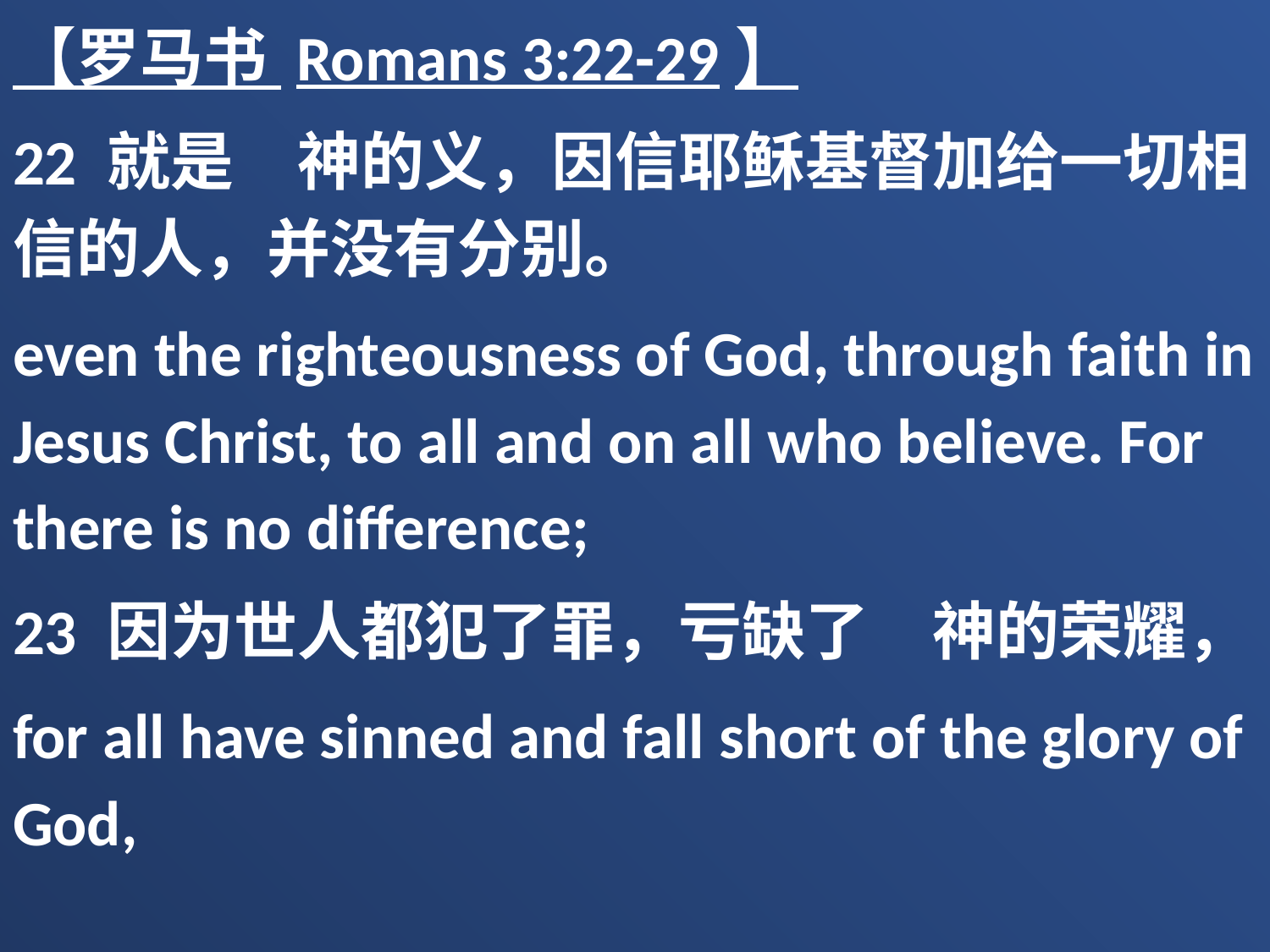

【罗马书 Romans 3:22-29】
22 就是　神的义，因信耶稣基督加给一切相信的人，并没有分别。
even the righteousness of God, through faith in Jesus Christ, to all and on all who believe. For there is no difference;
23 因为世人都犯了罪，亏缺了　神的荣耀，
for all have sinned and fall short of the glory of God,